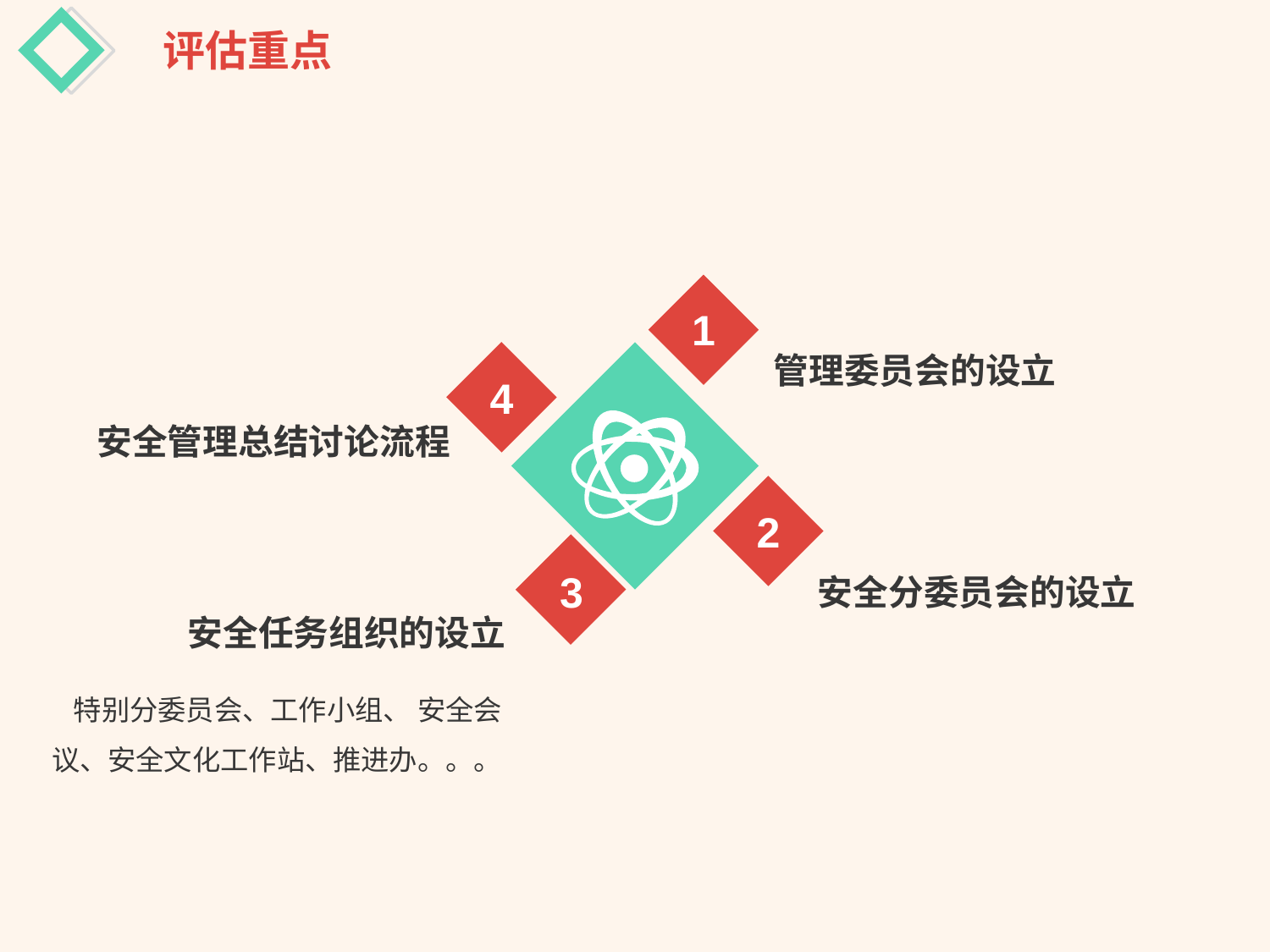

评估重点

1
管理委员会的设立

4

安全管理总结讨论流程

2

3
安全分委员会的设立
安全任务组织的设立
特别分委员会、工作小组、 安全会议、安全文化工作站、推进办。。。